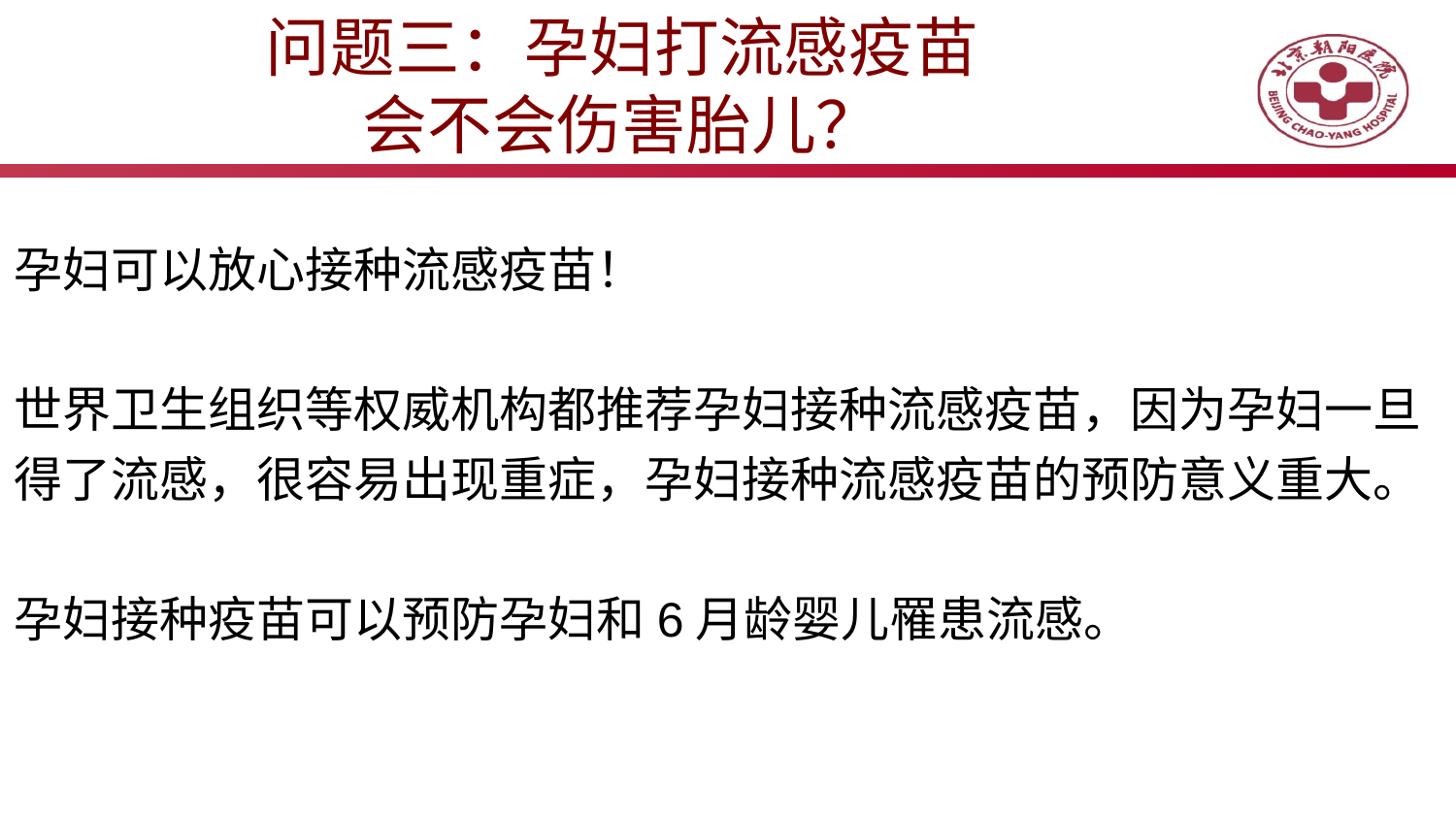

问题三：孕妇打流感疫苗
会不会伤害胎儿？
孕妇可以放心接种流感疫苗！

世界卫生组织等权威机构都推荐孕妇接种流感疫苗，因为孕妇一旦得了流感，很容易出现重症，孕妇接种流感疫苗的预防意义重大。

孕妇接种疫苗可以预防孕妇和6月龄婴儿罹患流感。